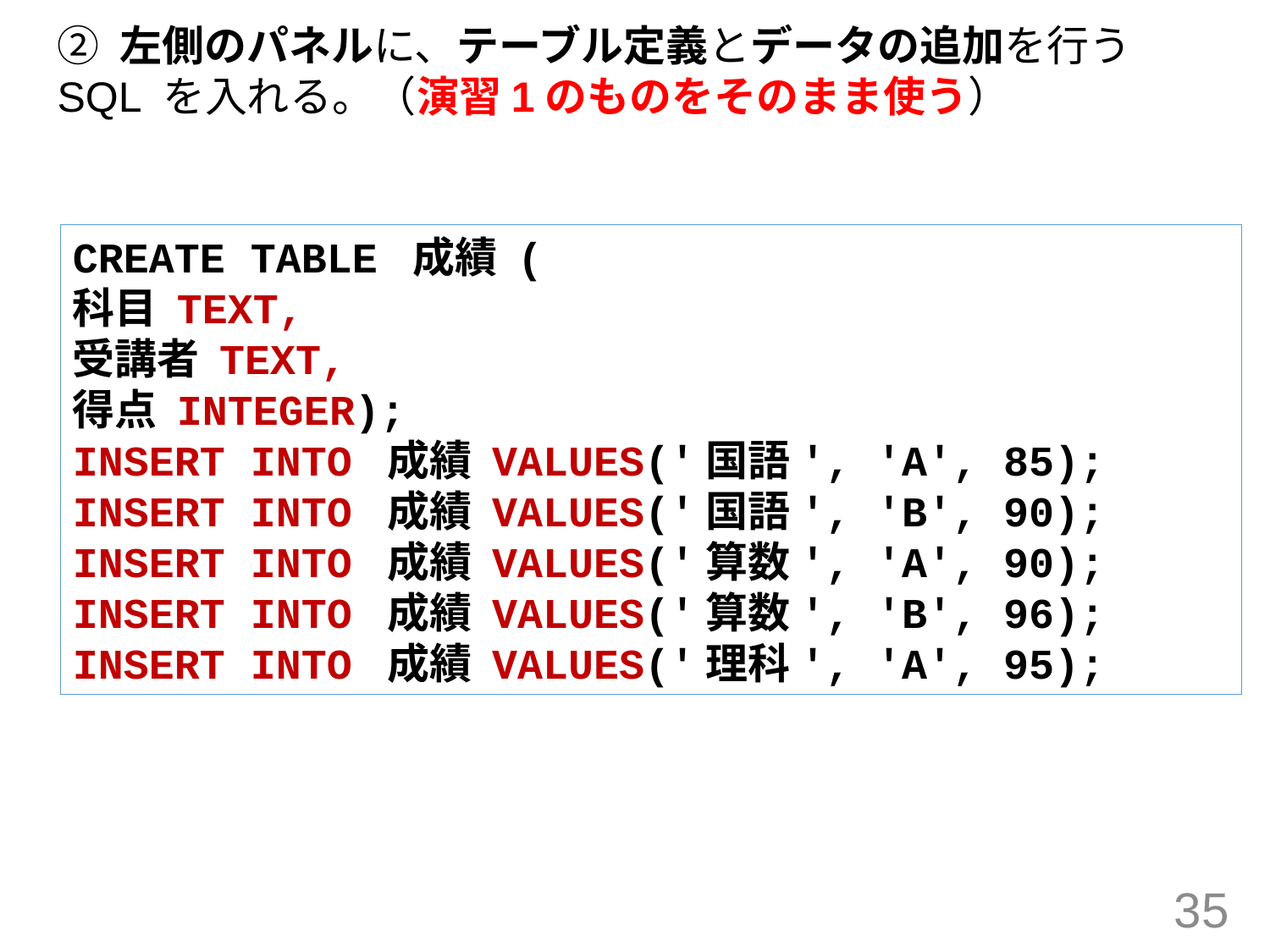

② 左側のパネルに、テーブル定義とデータの追加を行う SQL を入れる。（演習1のものをそのまま使う）

CREATE TABLE 成績 (
科目 TEXT,
受講者 TEXT,
得点 INTEGER);
INSERT INTO 成績 VALUES('国語', 'A', 85);
INSERT INTO 成績 VALUES('国語', 'B', 90);
INSERT INTO 成績 VALUES('算数', 'A', 90);
INSERT INTO 成績 VALUES('算数', 'B', 96);
INSERT INTO 成績 VALUES('理科', 'A', 95);
35